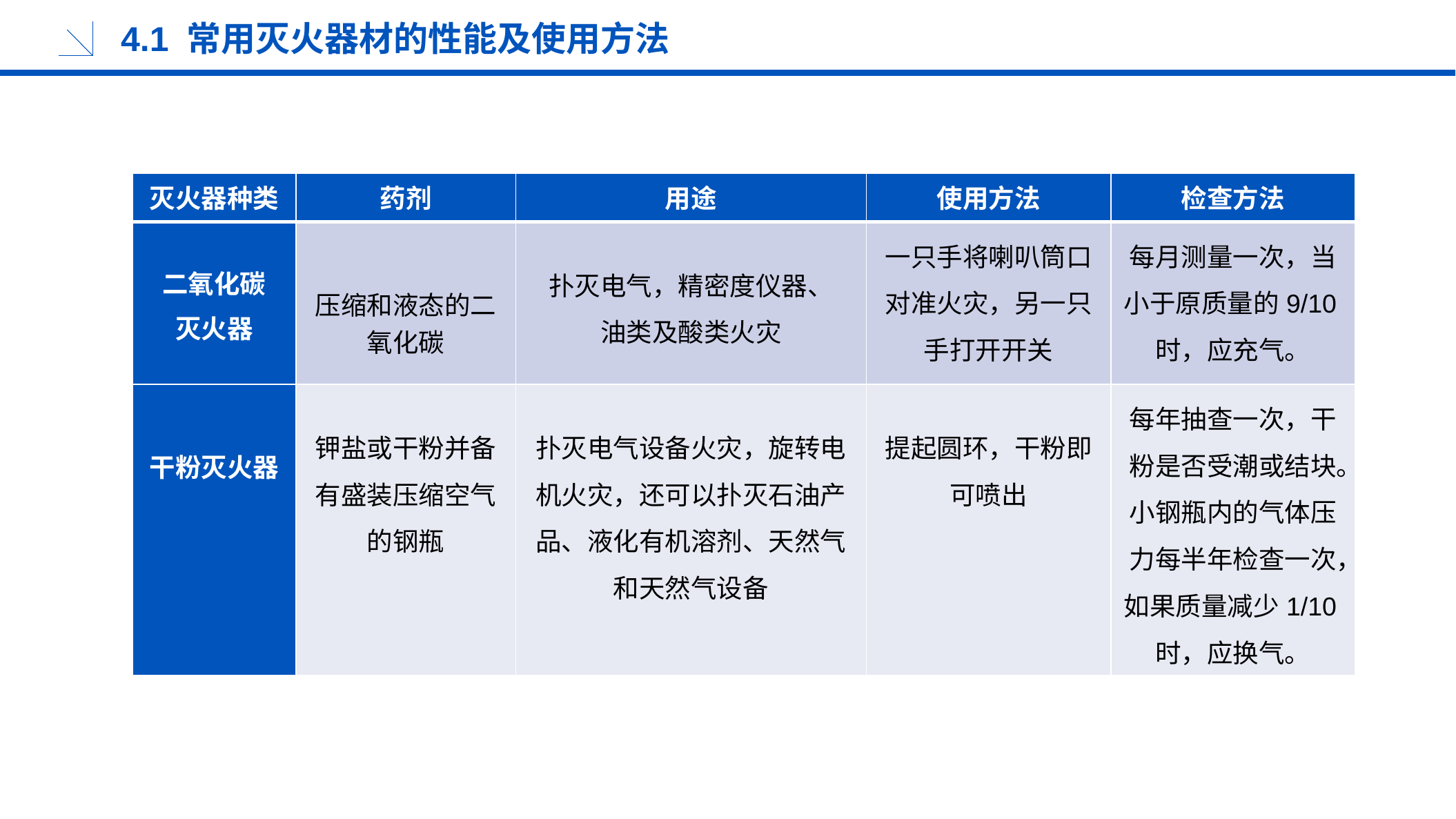

4.1 常用灭火器材的性能及使用方法
| 灭火器种类 | 药剂 | 用途 | 使用方法 | 检查方法 |
| --- | --- | --- | --- | --- |
| 二氧化碳 灭火器 | 压缩和液态的二氧化碳 | 扑灭电气，精密度仪器、 油类及酸类火灾 | 一只手将喇叭筒口对准火灾，另一只手打开开关 | 每月测量一次，当小于原质量的9/10时，应充气。 |
| 干粉灭火器 | 钾盐或干粉并备有盛装压缩空气的钢瓶 | 扑灭电气设备火灾，旋转电机火灾，还可以扑灭石油产品、液化有机溶剂、天然气和天然气设备 | 提起圆环，干粉即可喷出 | 每年抽查一次，干粉是否受潮或结块。小钢瓶内的气体压力每半年检查一次，如果质量减少1/10时，应换气。 |